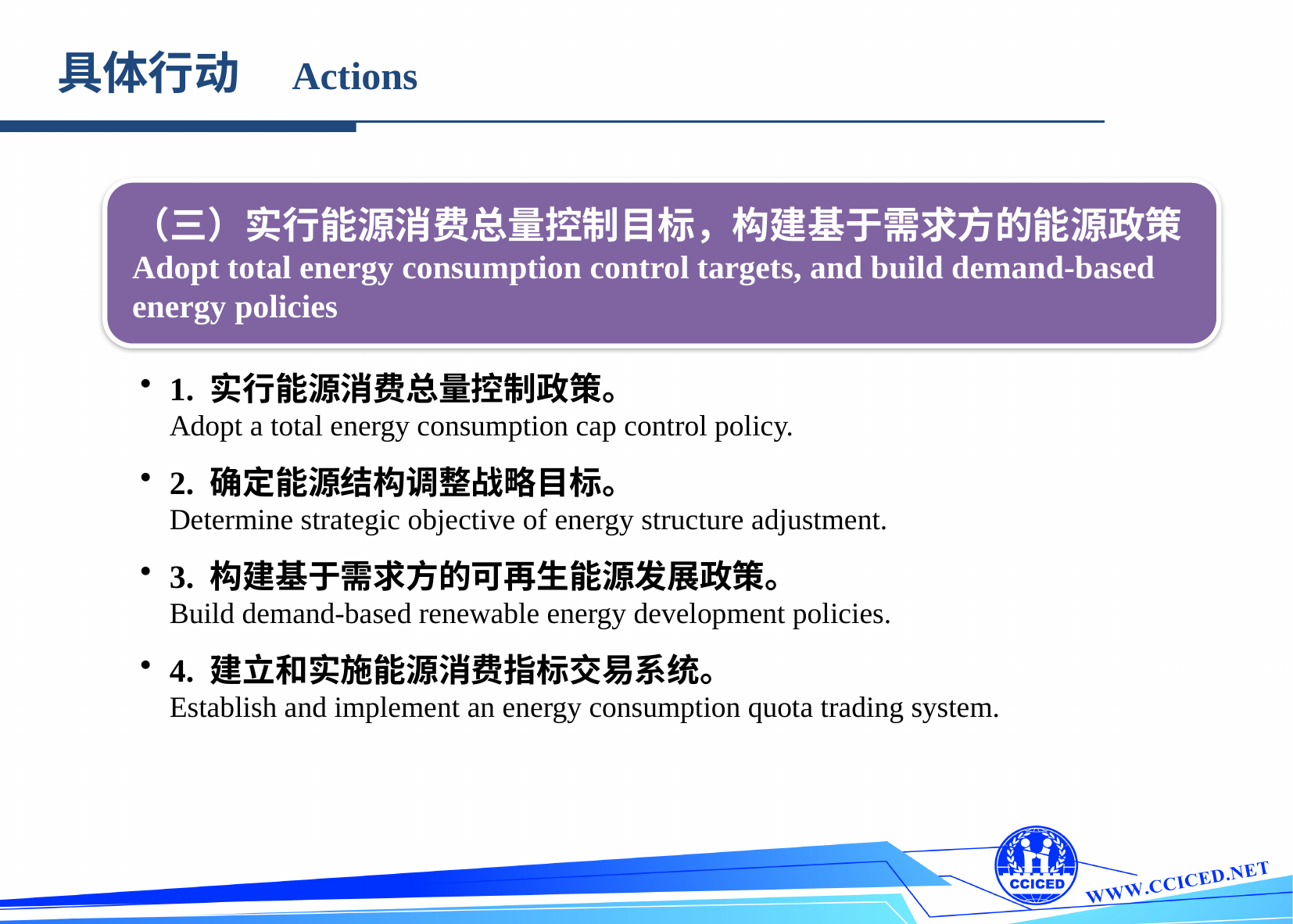

具体行动    Actions
（三）实行能源消费总量控制目标，构建基于需求方的能源政策
Adopt total energy consumption control targets, and build demand-based energy policies
1. 实行能源消费总量控制政策。
Adopt a total energy consumption cap control policy.
2. 确定能源结构调整战略目标。
Determine strategic objective of energy structure adjustment.
3. 构建基于需求方的可再生能源发展政策。
Build demand-based renewable energy development policies.
4. 建立和实施能源消费指标交易系统。
Establish and implement an energy consumption quota trading system.